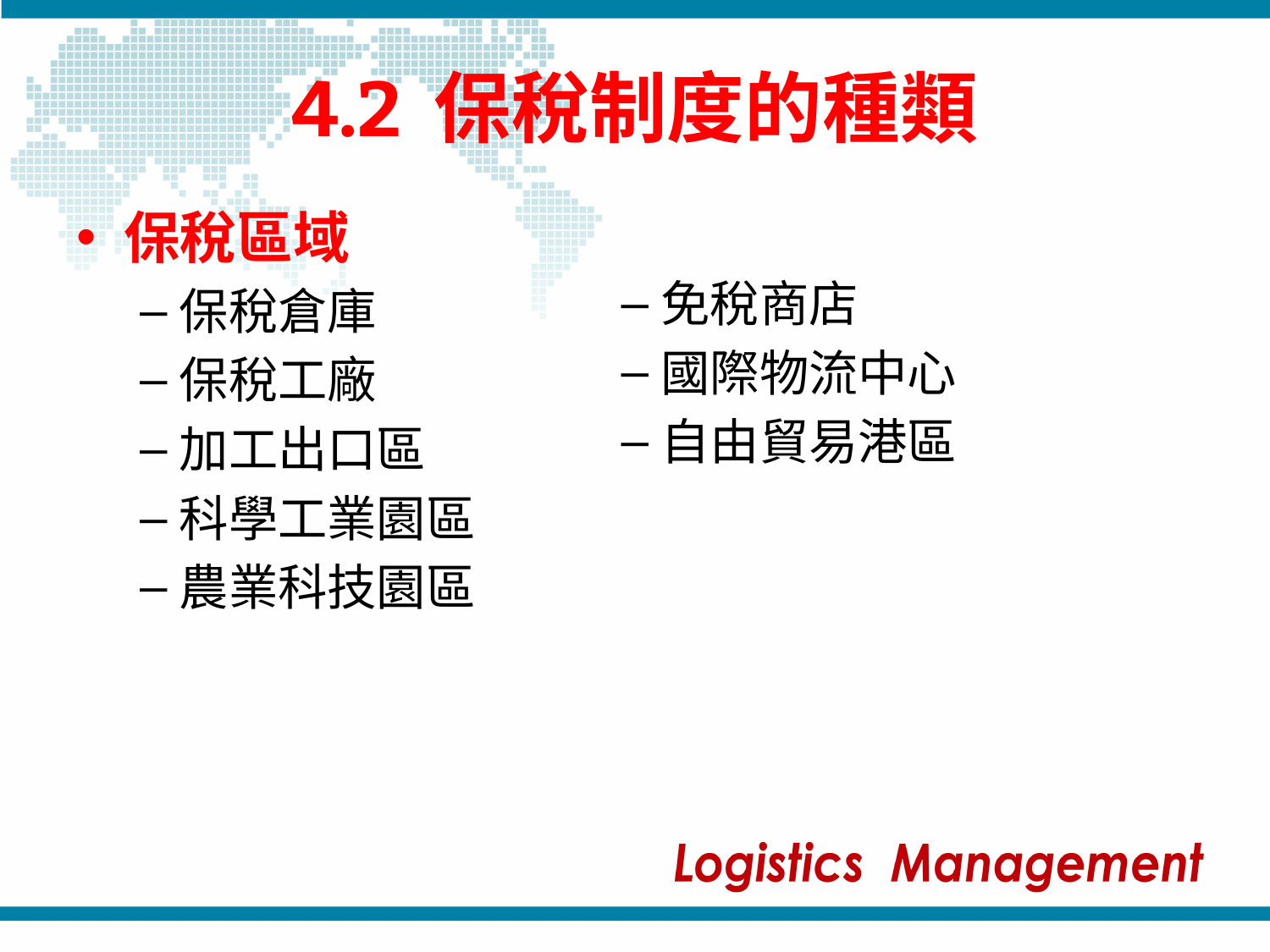

# 4.2 保稅制度的種類
保稅區域
保稅倉庫
保稅工廠
加工出口區
科學工業園區
農業科技園區

免稅商店
國際物流中心
自由貿易港區